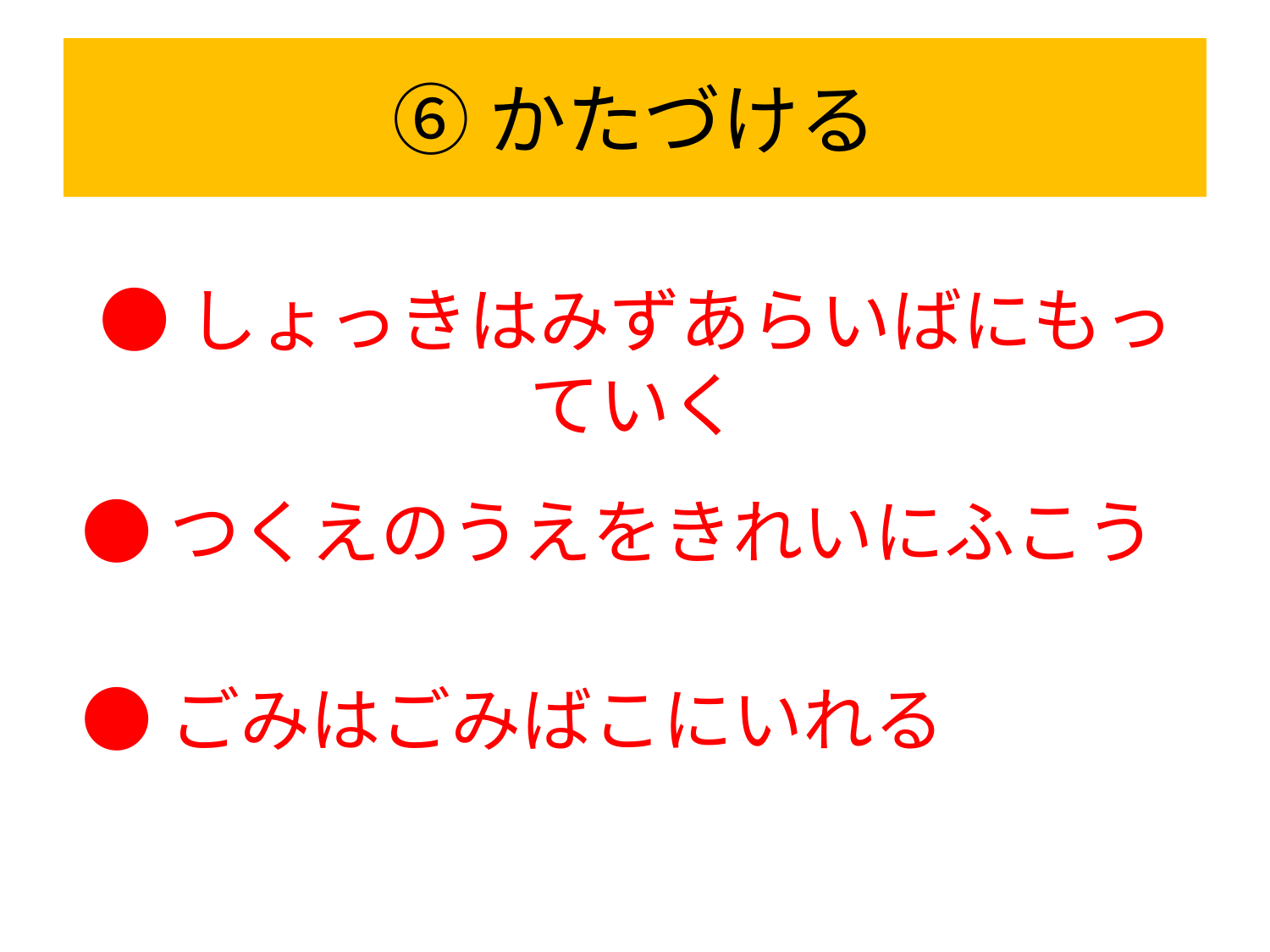

# ⑥かたづける
●しょっきはみずあらいばにもっていく
●つくえのうえをきれいにふこう
●ごみはごみばこにいれる